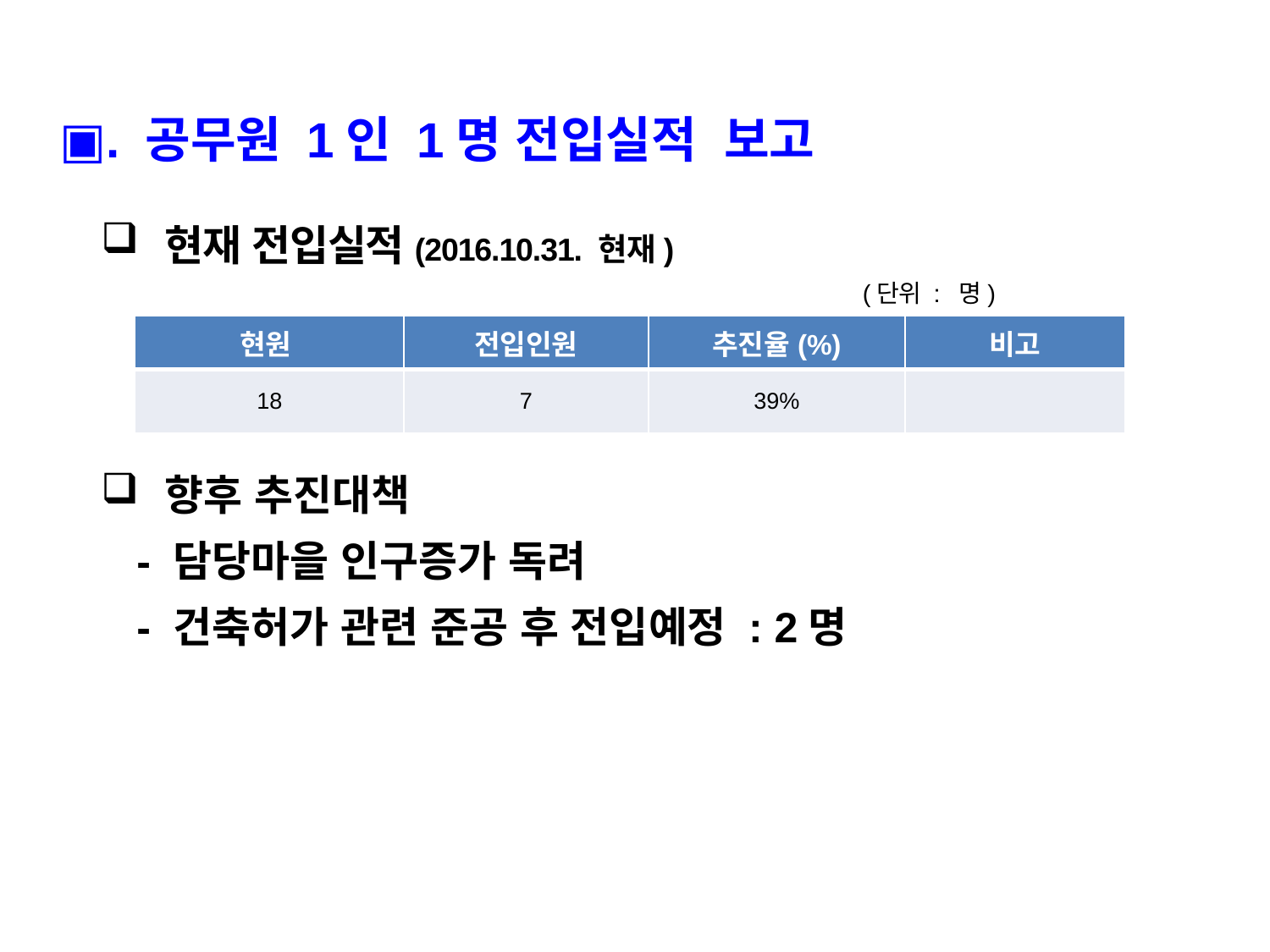

▣. 공무원 1인 1명 전입실적  보고
현재 전입실적(2016.10.31. 현재)
                                                                                                                             (단위 :  명)

향후 추진대책
   - 담당마을 인구증가 독려
   - 건축허가 관련 준공 후 전입예정 : 2명

| 현원 | 전입인원 | 추진율(%) | 비고 |
| --- | --- | --- | --- |
| 18 | 7 | 39% |  |